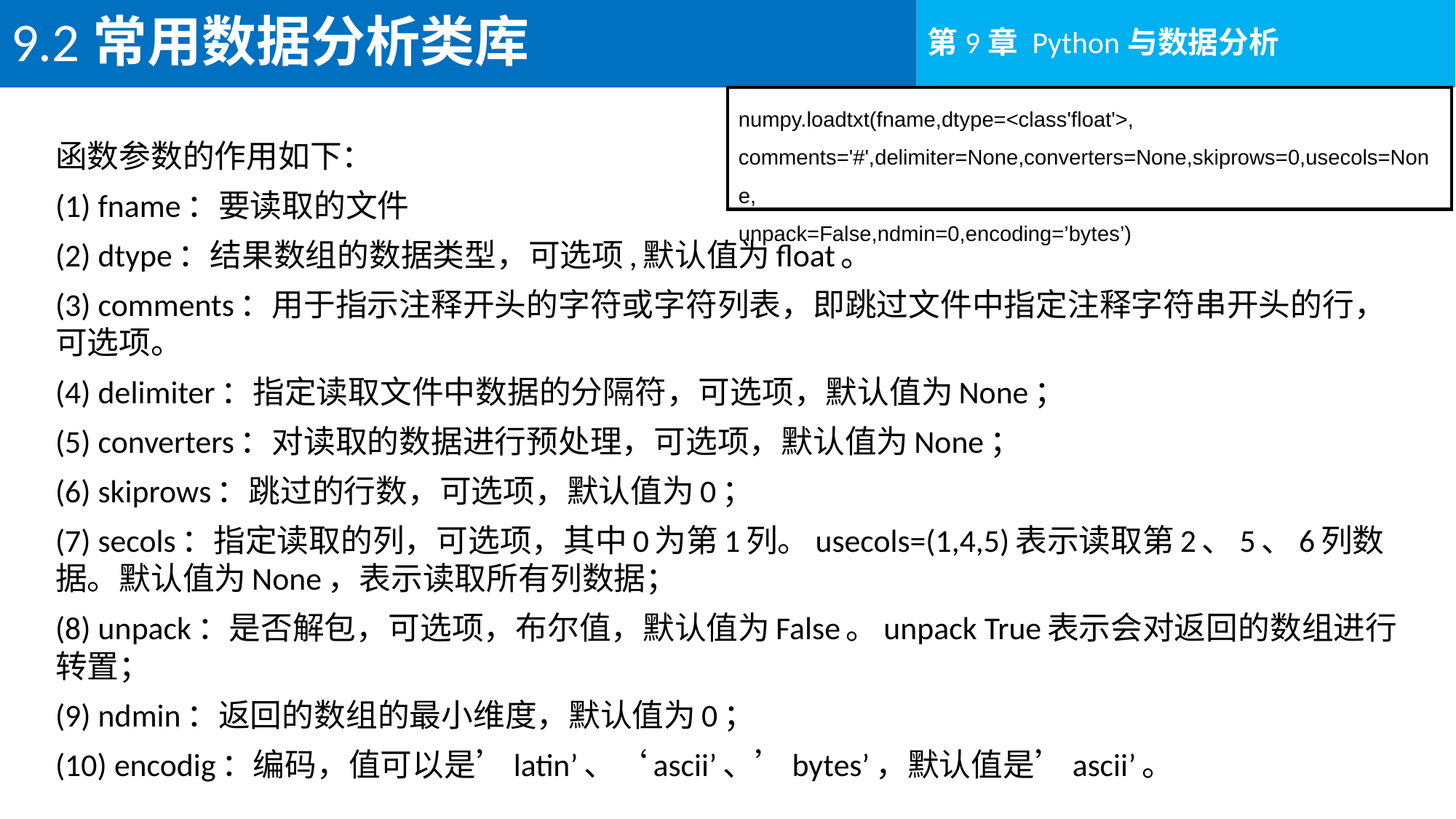

# 9.2常用数据分析类库
numpy.loadtxt(fname,dtype=<class'float'>,
comments='#',delimiter=None,converters=None,skiprows=0,usecols=None,
unpack=False,ndmin=0,encoding=’bytes’)
函数参数的作用如下：
(1) fname：要读取的文件
(2) dtype：结果数组的数据类型，可选项,默认值为float。
(3) comments：用于指示注释开头的字符或字符列表，即跳过文件中指定注释字符串开头的行，可选项。
(4) delimiter：指定读取文件中数据的分隔符，可选项，默认值为None；
(5) converters：对读取的数据进行预处理，可选项，默认值为None；
(6) skiprows：跳过的行数，可选项，默认值为0；
(7) secols：指定读取的列，可选项，其中0为第1列。usecols=(1,4,5)表示读取第2、5、6列数据。默认值为None，表示读取所有列数据；
(8) unpack：是否解包，可选项，布尔值，默认值为False。unpack True表示会对返回的数组进行转置；
(9) ndmin：返回的数组的最小维度，默认值为0；
(10) encodig：编码，值可以是’latin’、‘ascii’、’bytes’，默认值是’ascii’。